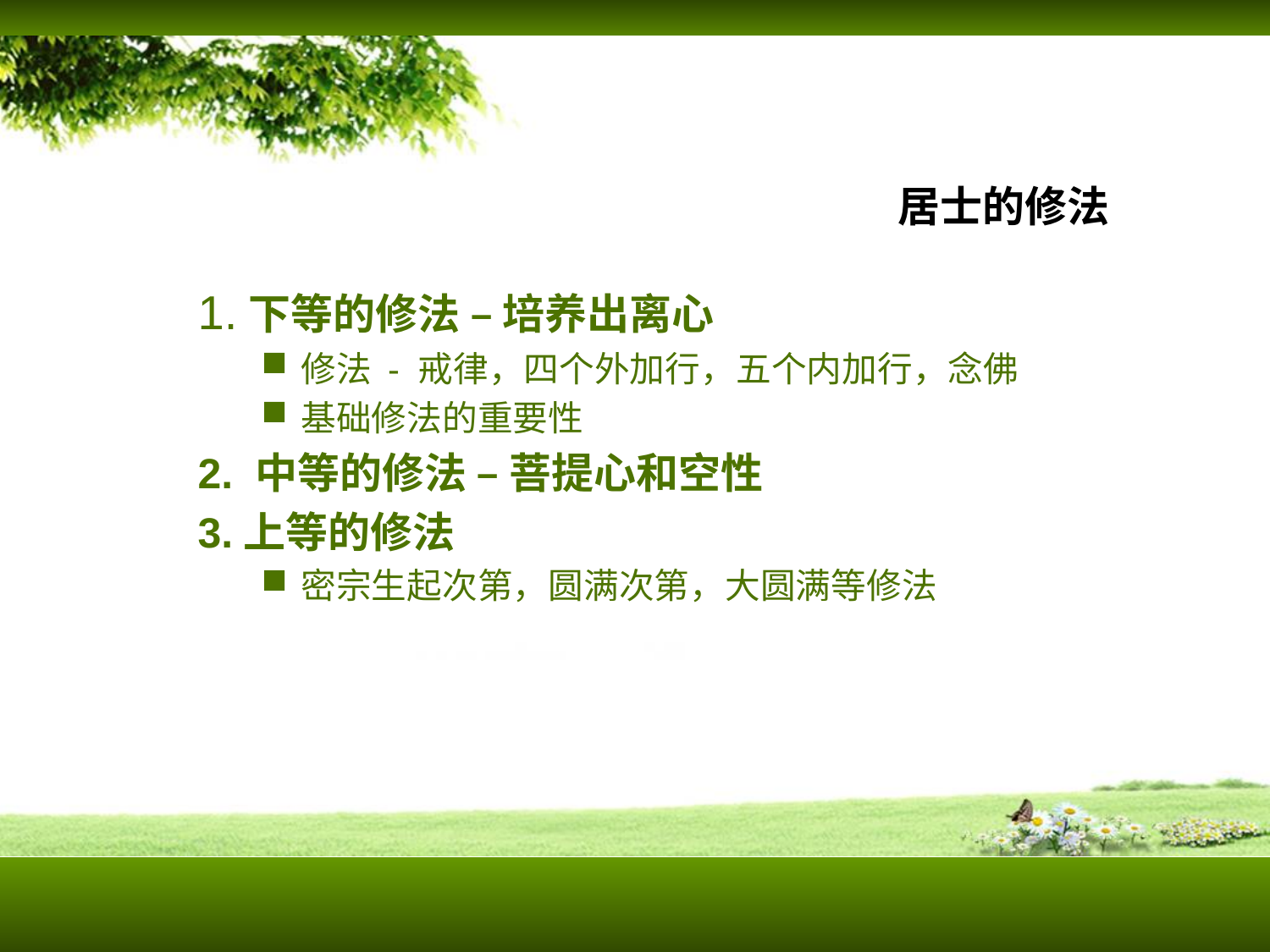

# 居士的修法
1.下等的修法 – 培养出离心
修法 - 戒律，四个外加行，五个内加行，念佛
基础修法的重要性
2. 中等的修法 – 菩提心和空性
3.上等的修法
密宗生起次第，圆满次第，大圆满等修法